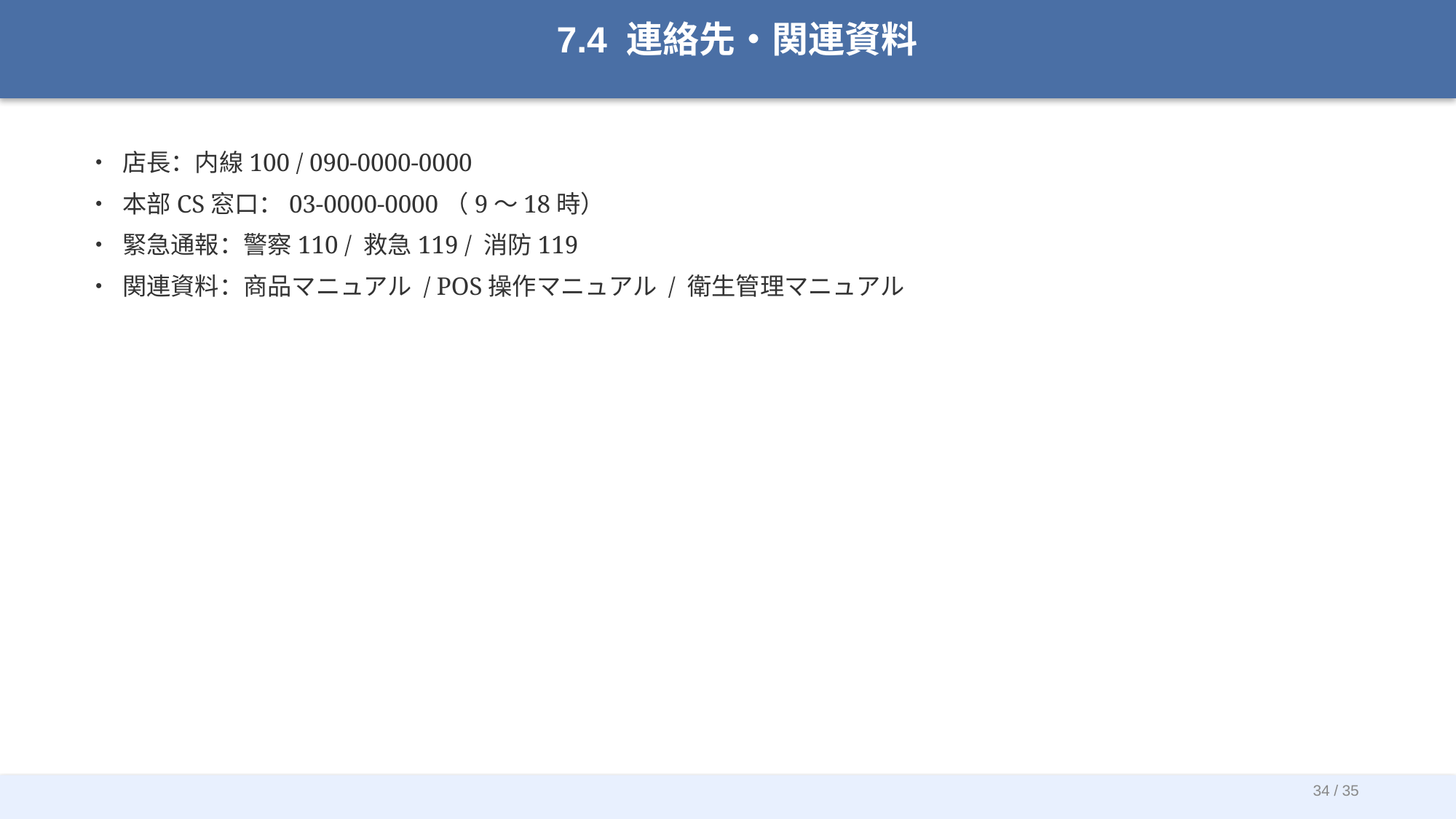

7.4 連絡先・関連資料
• 店長：内線100 / 090-0000-0000
• 本部CS窓口：03-0000-0000（9〜18時）
• 緊急通報：警察110 / 救急119 / 消防119
• 関連資料：商品マニュアル / POS操作マニュアル / 衛生管理マニュアル

34 / 35